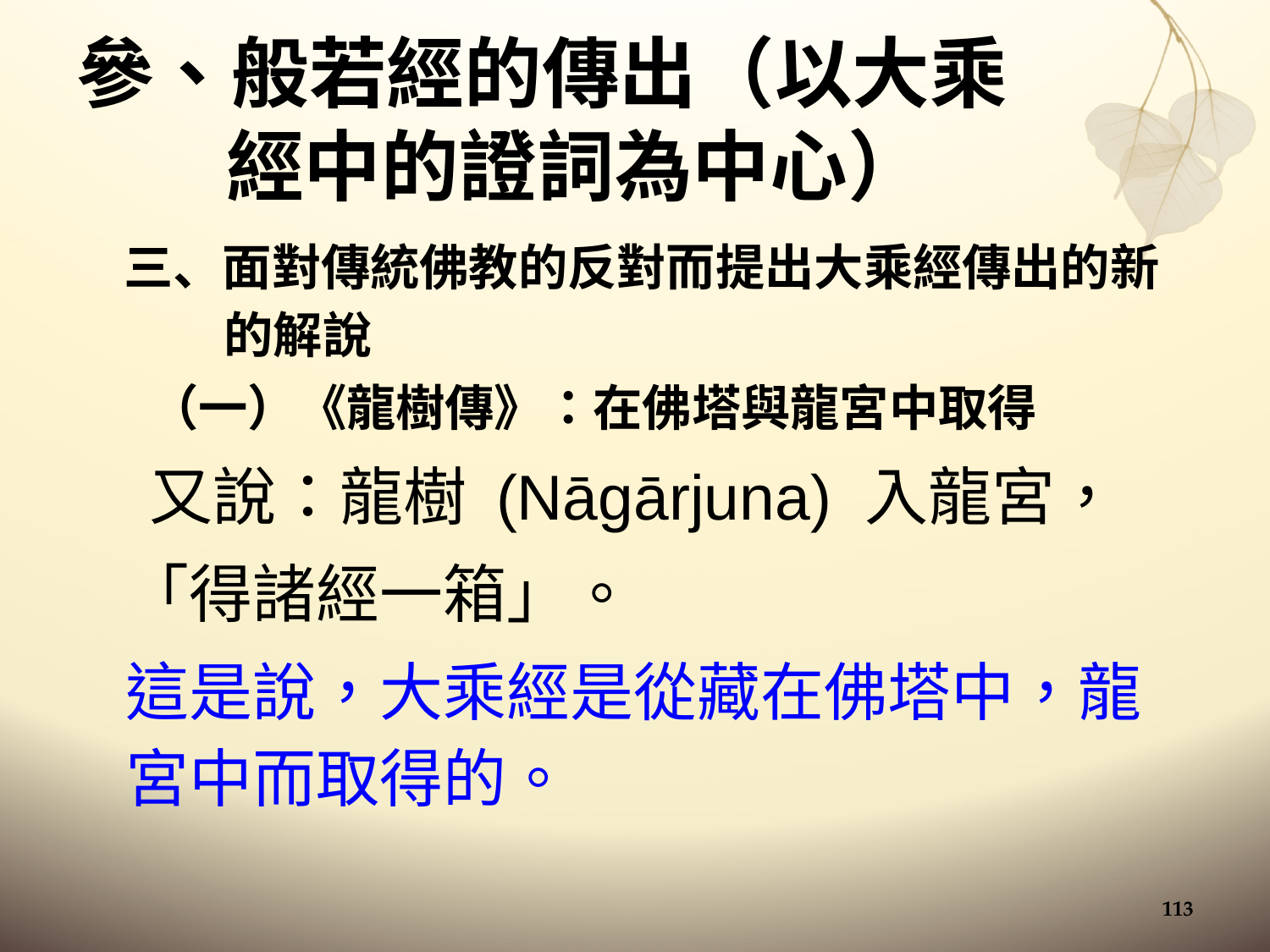

# 參、般若經的傳出（以大乘經中的證詞為中心）
三、面對傳統佛教的反對而提出大乘經傳出的新的解說
（一）《龍樹傳》：在佛塔與龍宮中取得
又說：龍樹 (Nāgārjuna) 入龍宮，
「得諸經一箱」。
這是說，大乘經是從藏在佛塔中，龍宮中而取得的。

113